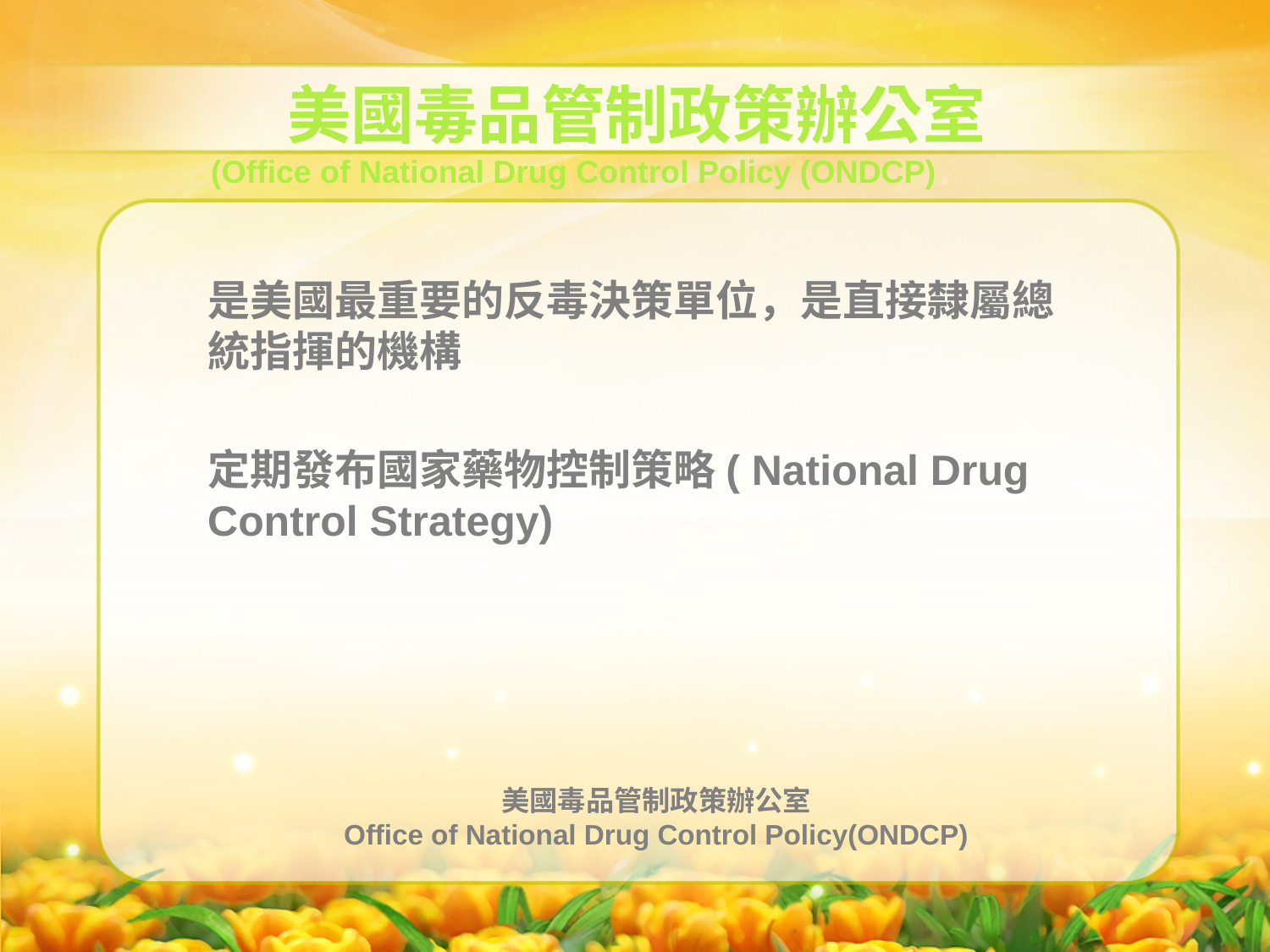

美國毒品管制政策辦公室
               (Office of National Drug Control Policy (ONDCP)
是美國最重要的反毒決策單位，是直接隸屬總統指揮的機構

定期發布國家藥物控制策略( National Drug Control Strategy)

# 美國毒品管制政策辦公室 Office of National Drug Control Policy(ONDCP)